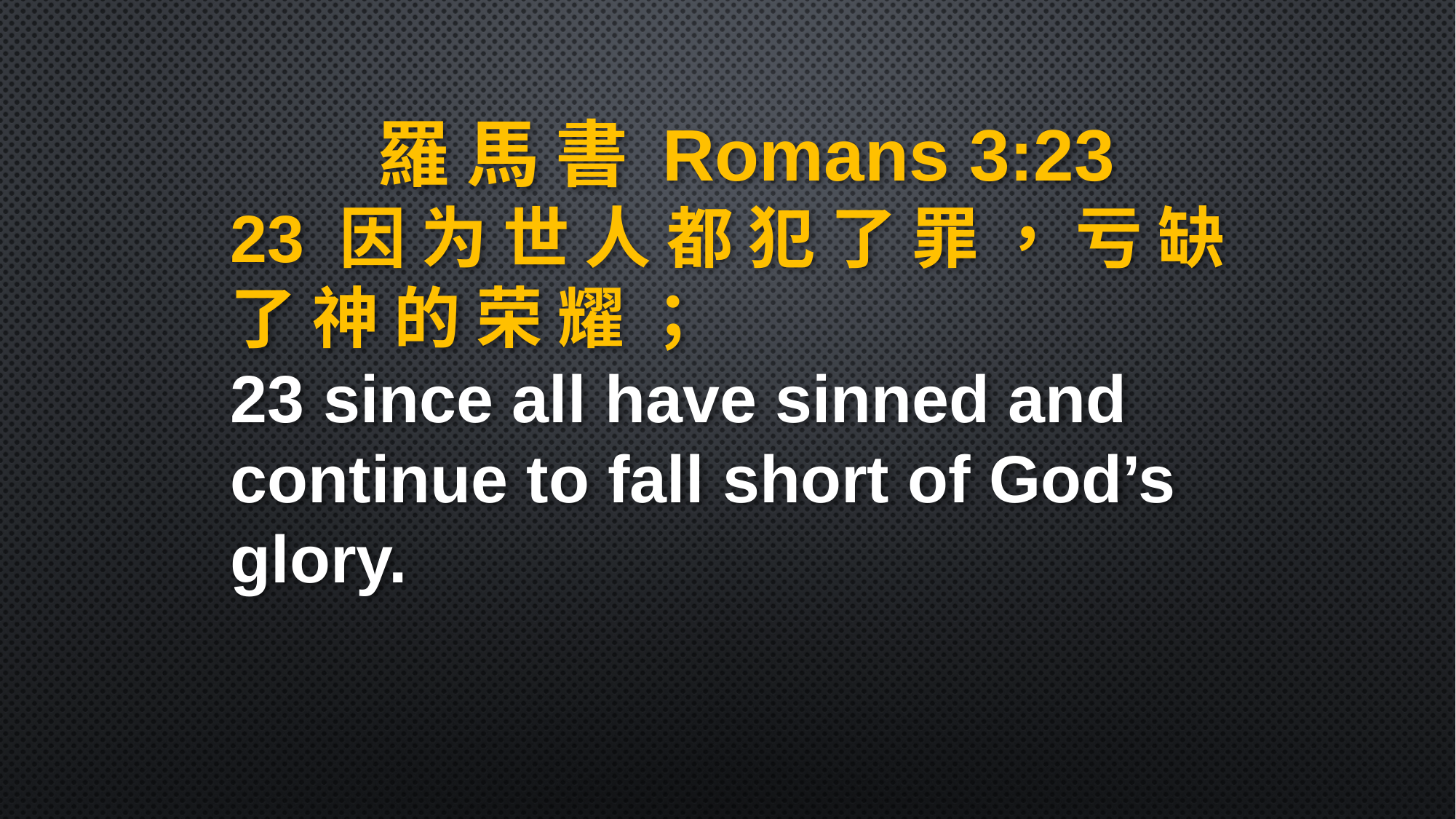

羅 馬 書 Romans 3:23
23 因 为 世 人 都 犯 了 罪 ， 亏 缺 了 神 的 荣 耀 ；
23 since all have sinned and continue to fall short of God’s glory.